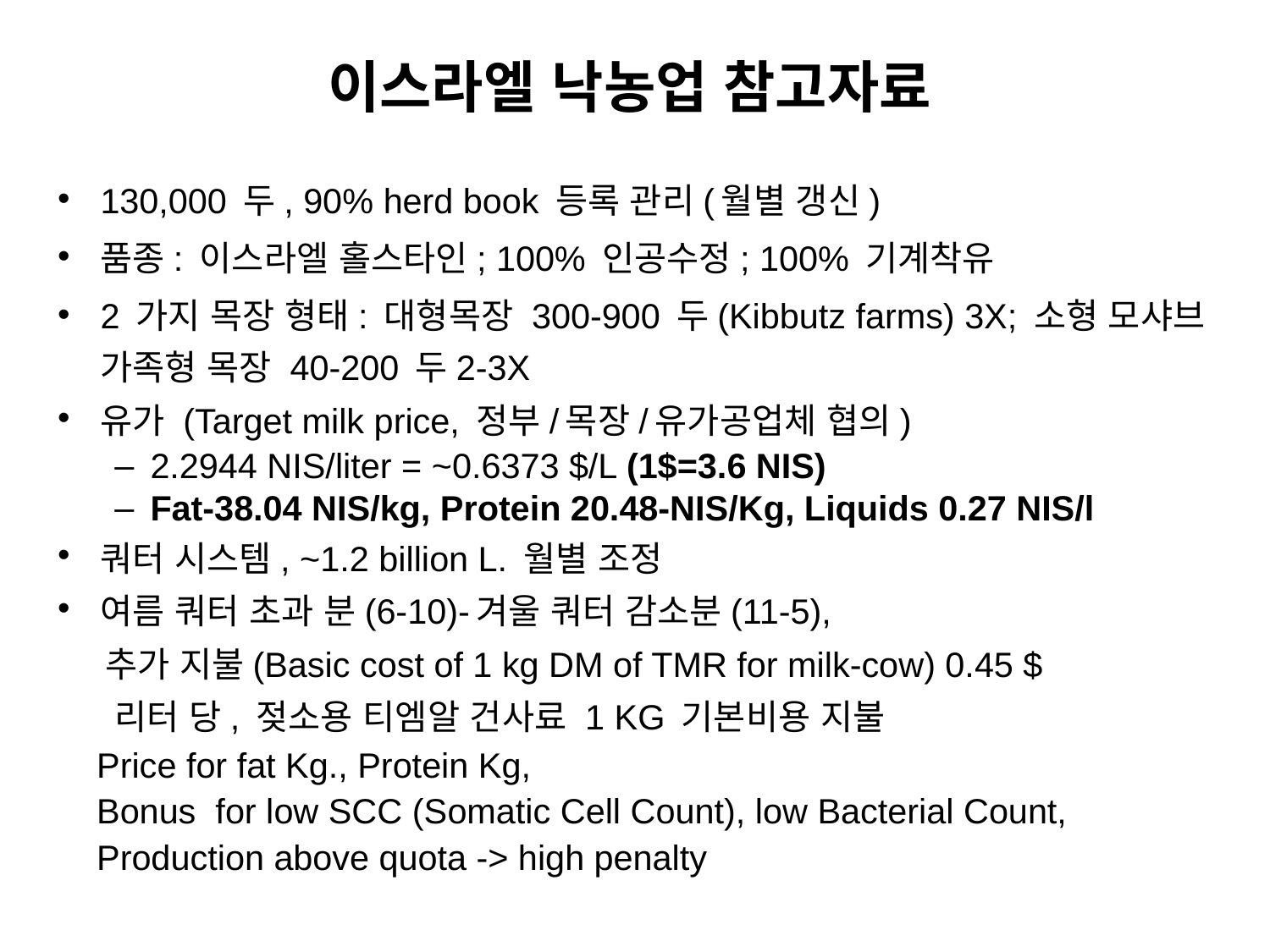

# 이스라엘 낙농업 참고자료
130,000 두, 90% herd book 등록 관리(월별 갱신)
품종: 이스라엘 홀스타인; 100% 인공수정; 100% 기계착유
2 가지 목장 형태: 대형목장 300-900 두(Kibbutz farms) 3X; 소형 모샤브 가족형 목장 40-200 두2-3X
유가 (Target milk price, 정부/목장/유가공업체 협의)
2.2944 NIS/liter = ~0.6373 $/L (1$=3.6 NIS)
Fat-38.04 NIS/kg, Protein 20.48-NIS/Kg, Liquids 0.27 NIS/l
쿼터 시스템, ~1.2 billion L. 월별 조정
여름 쿼터 초과 분(6-10)-겨울 쿼터 감소분(11-5),
    추가 지불(Basic cost of 1 kg DM of TMR for milk-cow) 0.45 $
     리터 당, 젖소용 티엠알 건사료 1 KG 기본비용 지불
    Price for fat Kg., Protein Kg,
    Bonus  for low SCC (Somatic Cell Count), low Bacterial Count,
    Production above quota -> high penalty